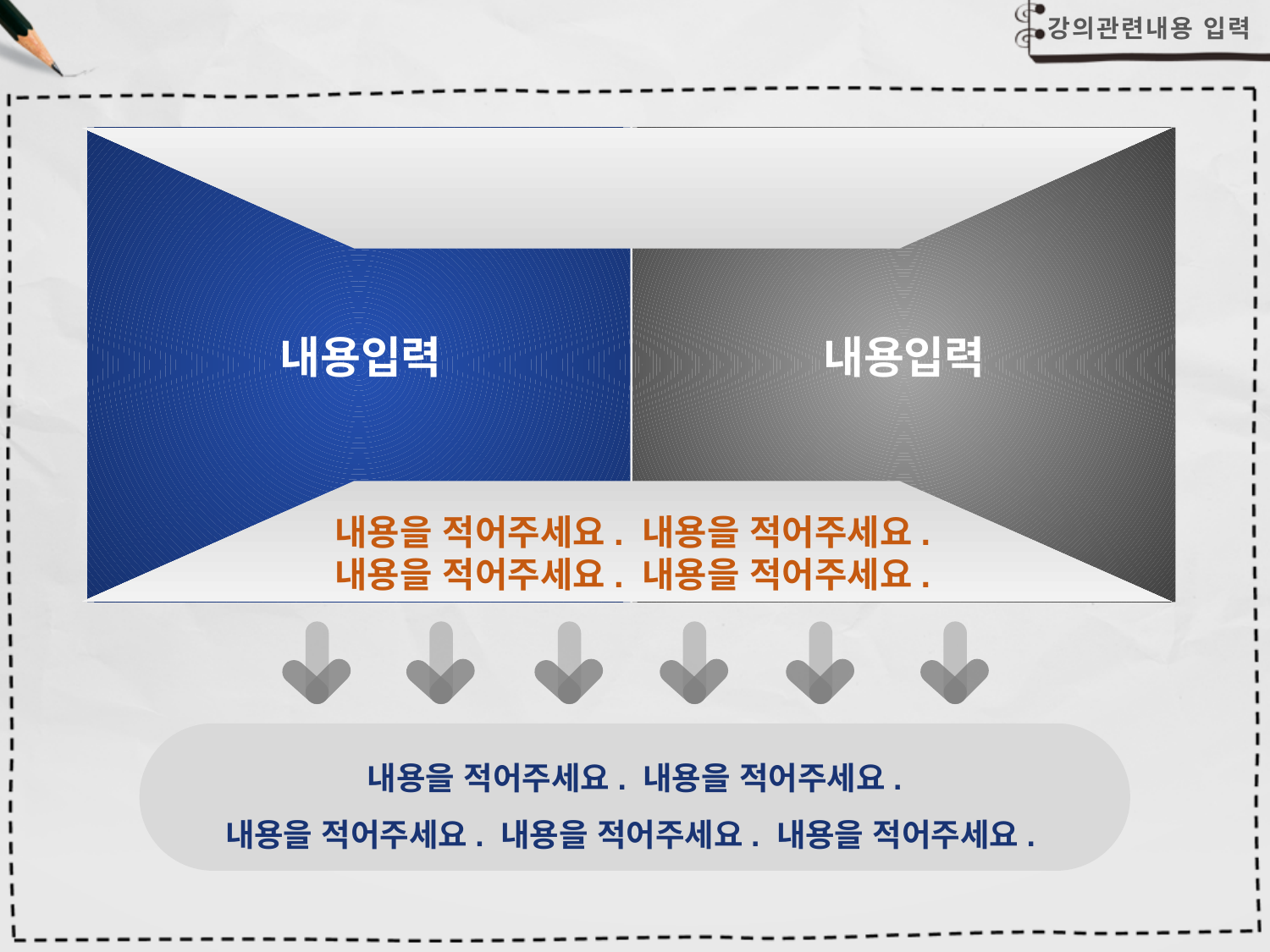

#
강의관련내용 입력

내용입력
내용입력

내용을 적어주세요. 내용을 적어주세요.
내용을 적어주세요. 내용을 적어주세요.

내용을 적어주세요. 내용을 적어주세요.
내용을 적어주세요. 내용을 적어주세요. 내용을 적어주세요.